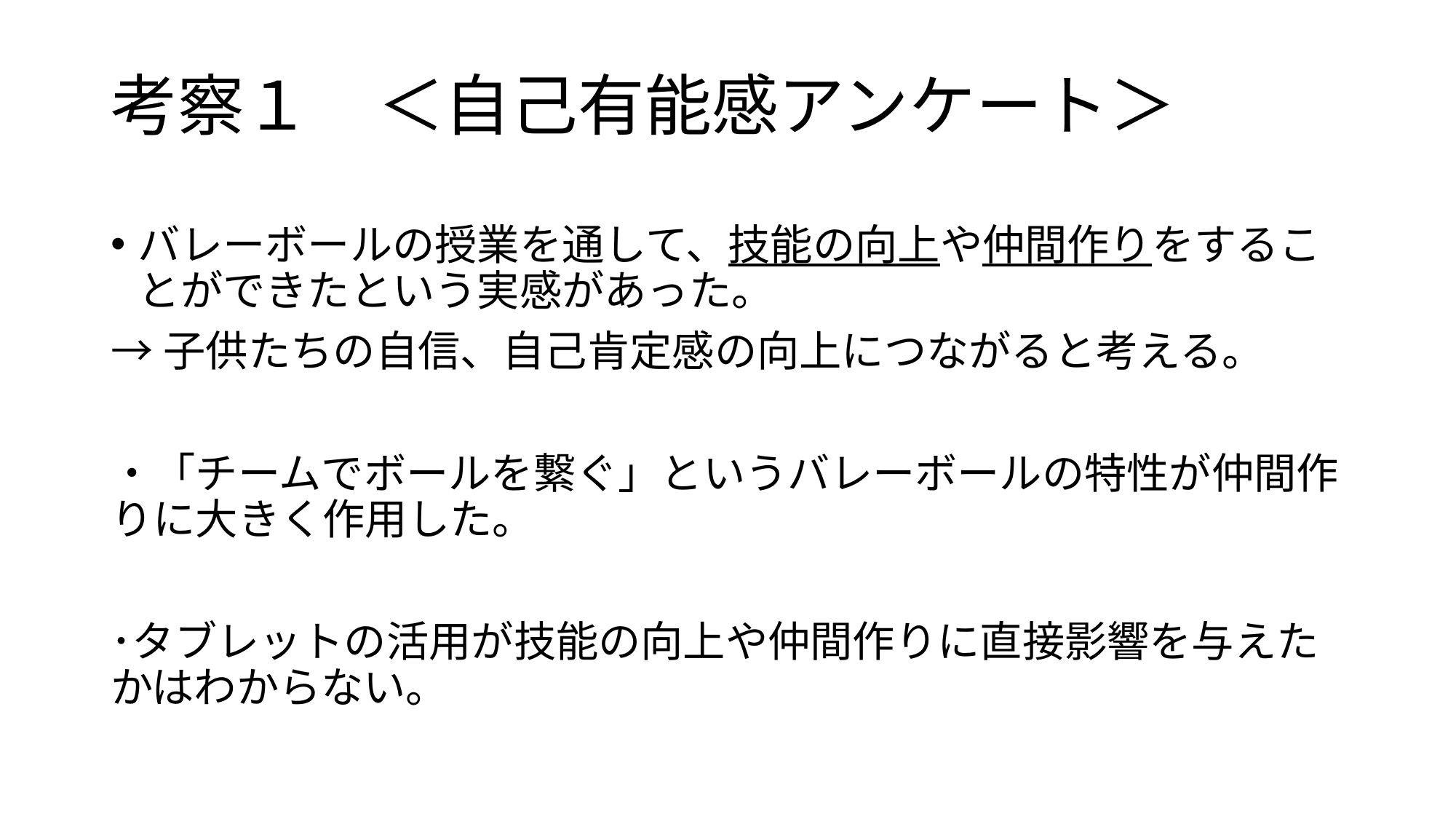

# 考察１　＜自己有能感アンケート＞
バレーボールの授業を通して、技能の向上や仲間作りをすることができたという実感があった。
→子供たちの自信、自己肯定感の向上につながると考える。

・「チームでボールを繋ぐ」というバレーボールの特性が仲間作りに大きく作用した。

･タブレットの活用が技能の向上や仲間作りに直接影響を与えたかはわからない。